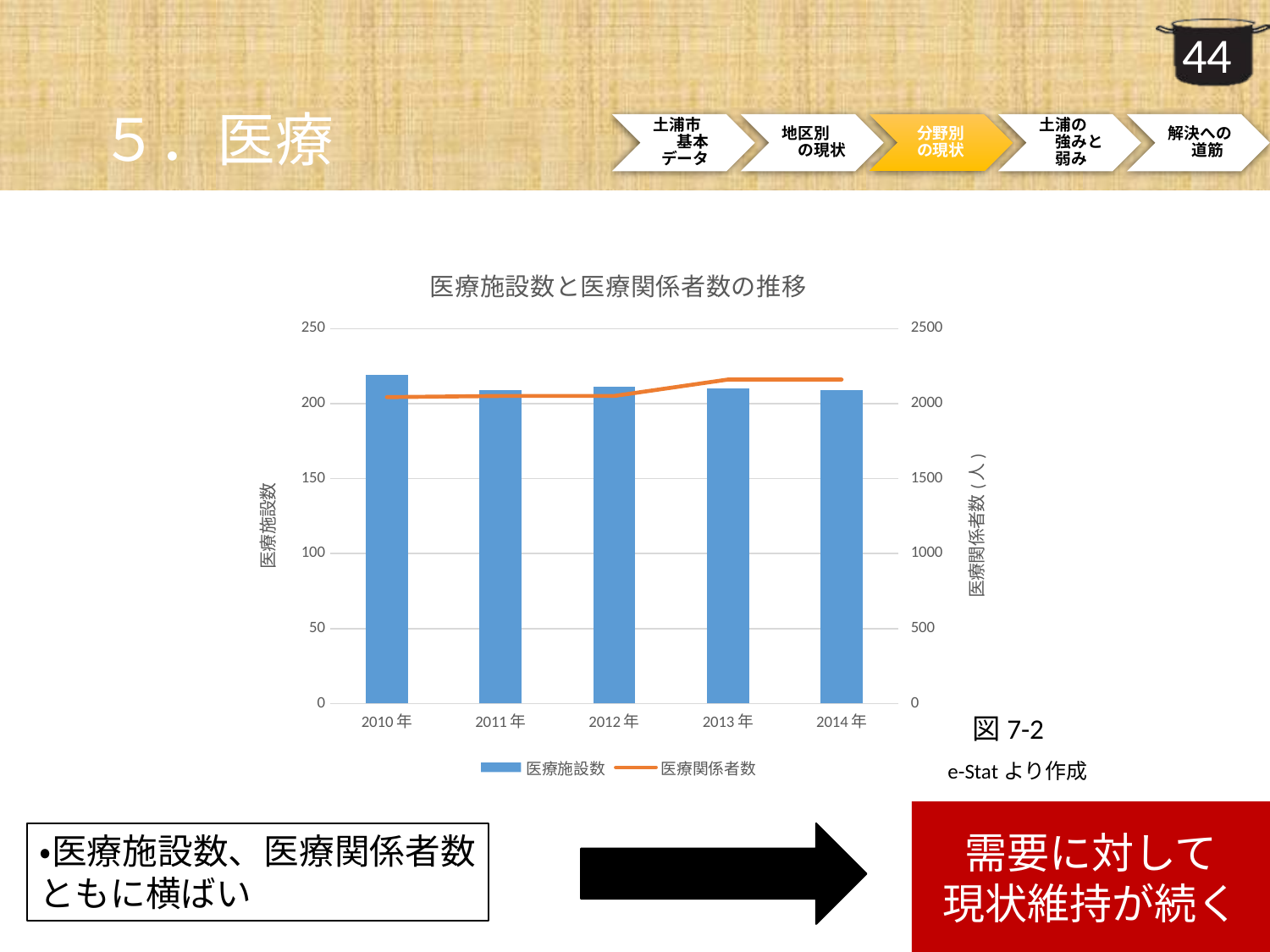

# ５．医療
土浦市　　基本データ
地区別　　の現状
分野別
の現状
土浦の　　強みと弱み
解決への　道筋

### Chart: 医療施設数と医療関係者数の推移

| Category | 医療施設数 | 医療関係者数 |
|---|---|---|
| 2010年 | 219.0 | 2043.0 |
| 2011年 | 209.0 | 2051.0 |
| 2012年 | 211.0 | 2051.0 |
| 2013年 | 210.0 | 2160.0 |
| 2014年 | 209.0 | 2160.0 |
図7-2

e-Statより作成
需要に対して
現状維持が続く
・医療施設数、医療関係者数
ともに横ばい